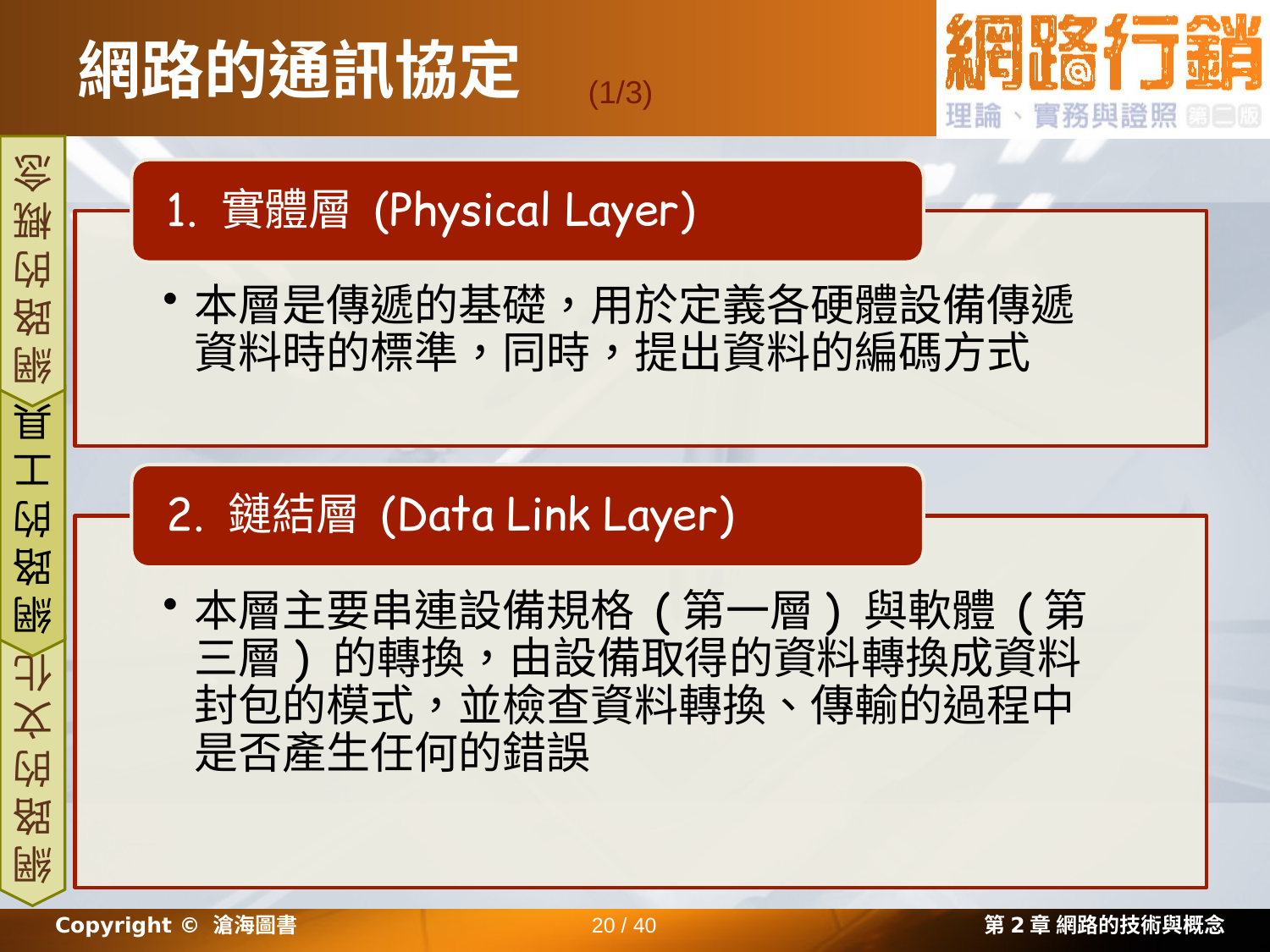

# 網路的通訊協定
(1/3)
本層是傳遞的基礎，用於定義各硬體設備傳遞資料時的標準，同時，提出資料的編碼方式
1. 實體層 (Physical Layer)
本層主要串連設備規格 (第一層) 與軟體 (第三層) 的轉換，由設備取得的資料轉換成資料封包的模式，並檢查資料轉換、傳輸的過程中是否產生任何的錯誤
2. 鏈結層 (Data Link Layer)
網路的概念
網路的工具
網路的文化
Copyright © 滄海圖書
20 / 40
第2章 網路的技術與概念